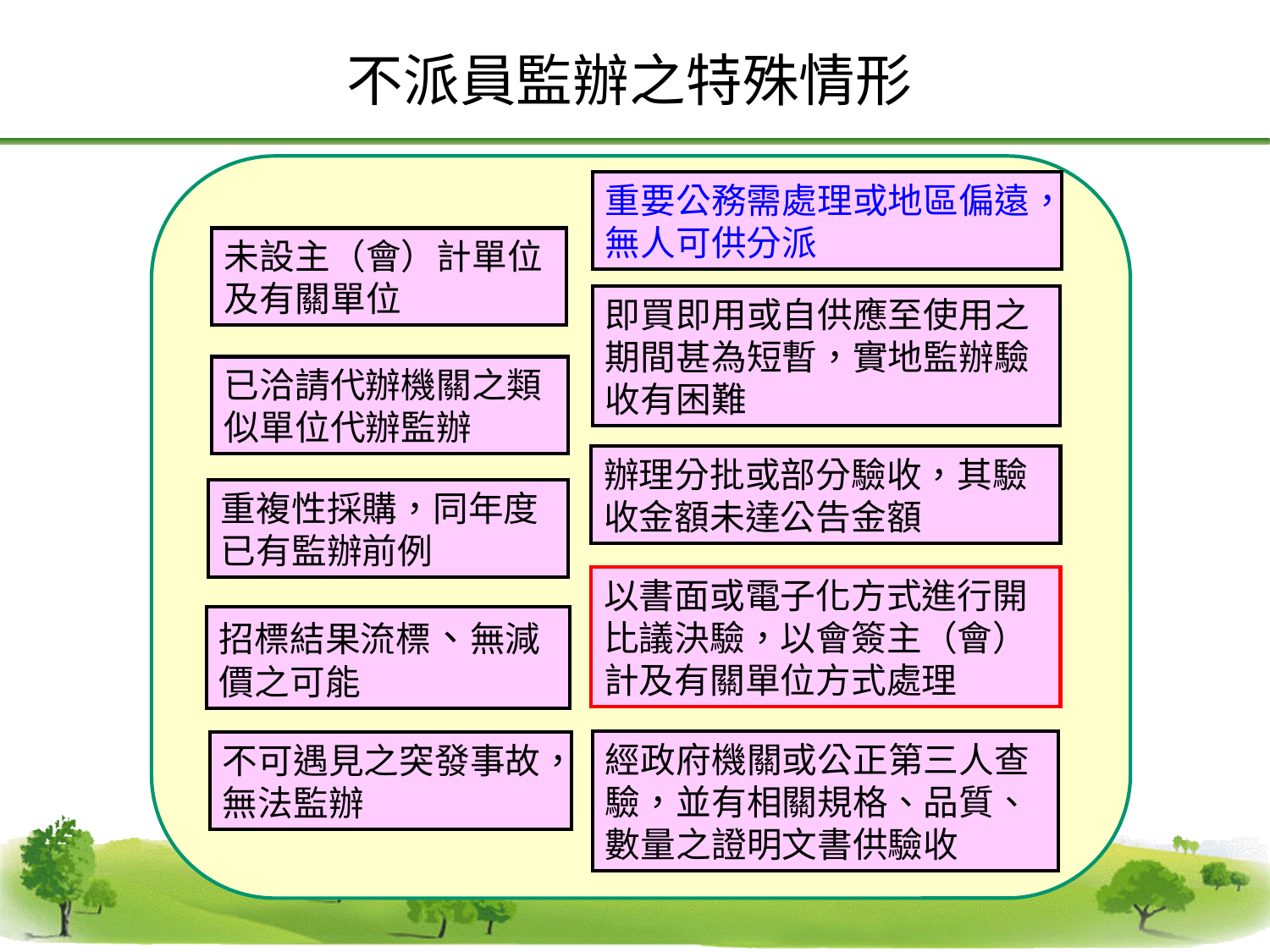

不派員監辦之特殊情形

重要公務需處理或地區偏遠，無人可供分派
未設主（會）計單位及有關單位
即買即用或自供應至使用之期間甚為短暫，實地監辦驗收有困難
已洽請代辦機關之類似單位代辦監辦
辦理分批或部分驗收，其驗收金額未達公告金額
重複性採購，同年度已有監辦前例
以書面或電子化方式進行開比議決驗，以會簽主（會）計及有關單位方式處理
招標結果流標、無減價之可能
經政府機關或公正第三人查驗，並有相關規格、品質、數量之證明文書供驗收
不可遇見之突發事故，無法監辦